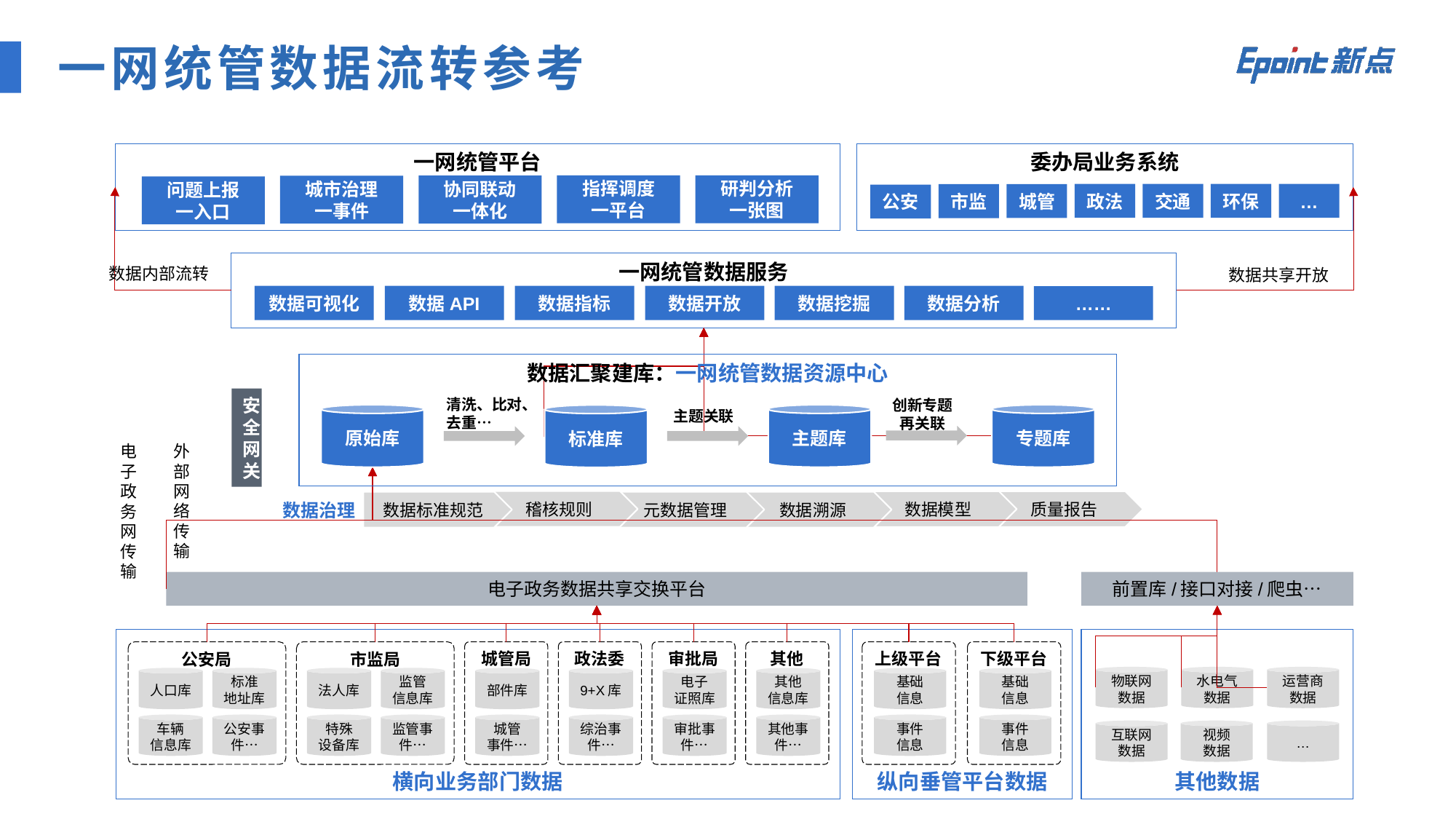

一网统管数据流转参考
委办局业务系统
一网统管平台
指挥调度
一平台
研判分析
一张图
协同联动
一体化
城市治理
一事件
问题上报
一入口
政法
交通
环保
…
城管
市监
公安
一网统管数据服务
数据可视化
数据API
数据指标
数据开放
数据挖掘
数据分析
……
数据内部流转
数据共享开放
数据汇聚建库：一网统管数据资源中心
清洗、比对、
去重…
创新专题
再关联
主题关联
专题库
主题库
原始库
标准库

安全网关
外部网络传输
电子政务网传输
数据治理
稽核规则
数据模型
质量报告
数据标准规范
元数据管理
数据溯源
电子政务数据共享交换平台
前置库/接口对接/爬虫…
横向业务部门数据
纵向垂管平台数据
其他数据
公安局
人口库
标准
地址库
车辆
信息库
公安事件…
市监局
法人库
监管
信息库
特殊
设备库
监管事件…
城管局
部件库
城管
事件…
政法委
9+X库
综治事件…
审批局
电子
证照库
审批事件…
其他
其他
信息库
其他事件…
上级平台
基础
信息
事件
信息
下级平台
基础
信息
事件
信息
物联网
数据
水电气
数据
运营商
数据
互联网
数据
视频
数据
…